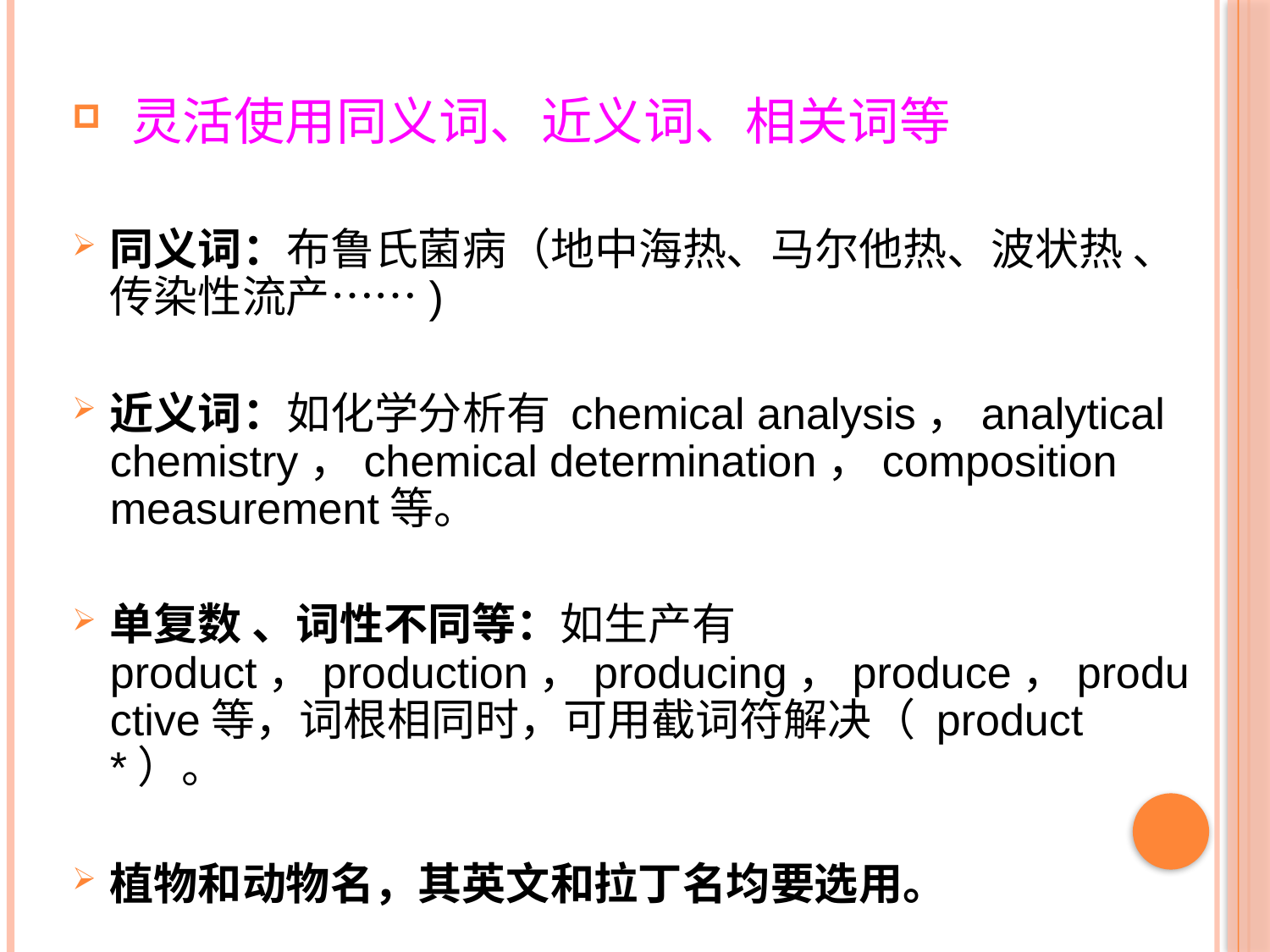

灵活使用同义词、近义词、相关词等

同义词：布鲁氏菌病（地中海热、马尔他热、波状热 、传染性流产……)

近义词：如化学分析有 chemical analysis，analytical chemistry，chemical determination，composition measurement等。

单复数 、词性不同等：如生产有 product，production，producing，produce，productive等，词根相同时，可用截词符解决（ product*）。

植物和动物名，其英文和拉丁名均要选用。